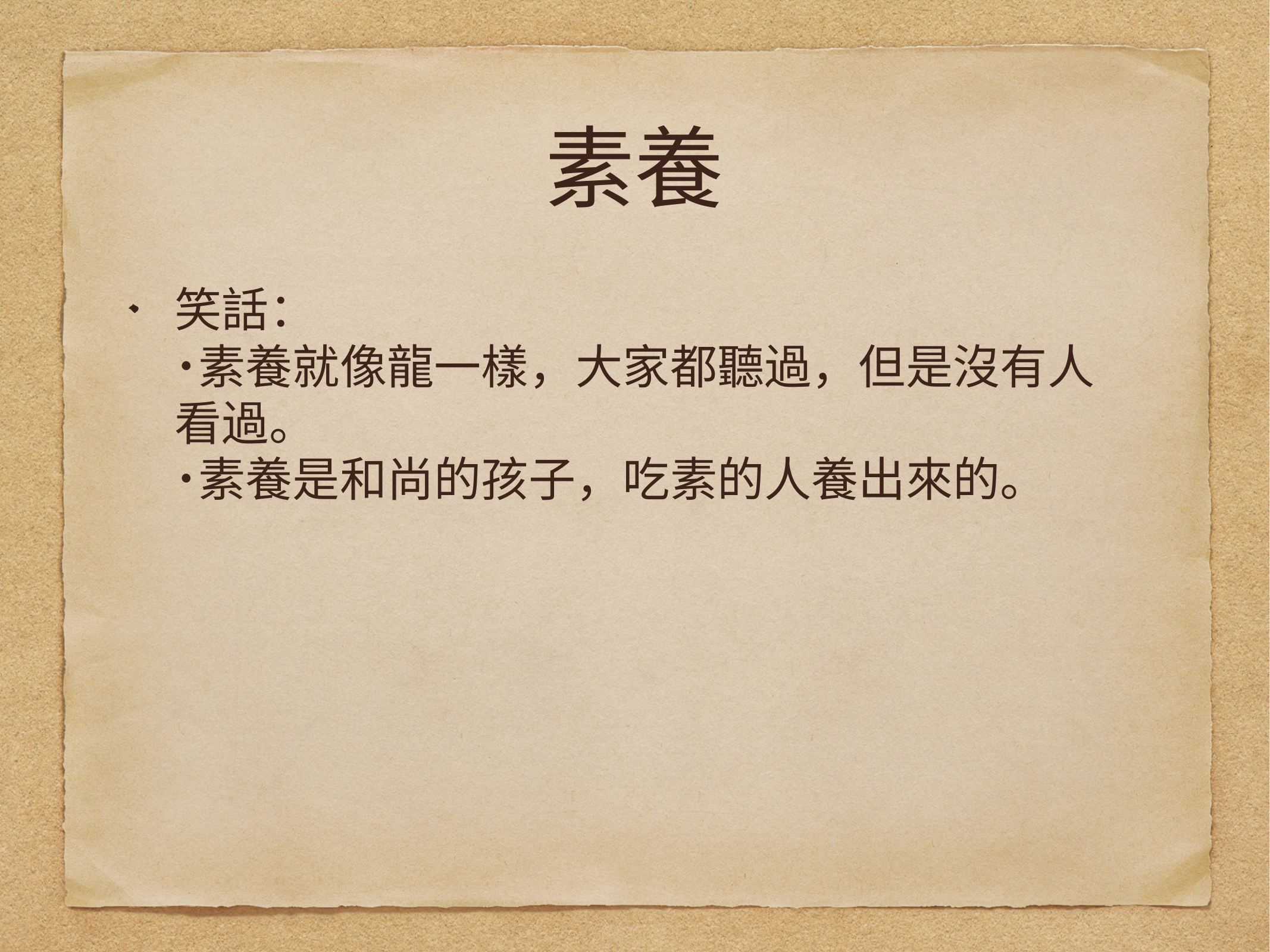

# 素養
笑話：
˙素養就像龍一樣，大家都聽過，但是沒有人看過。
˙素養是和尚的孩子，吃素的人養出來的。